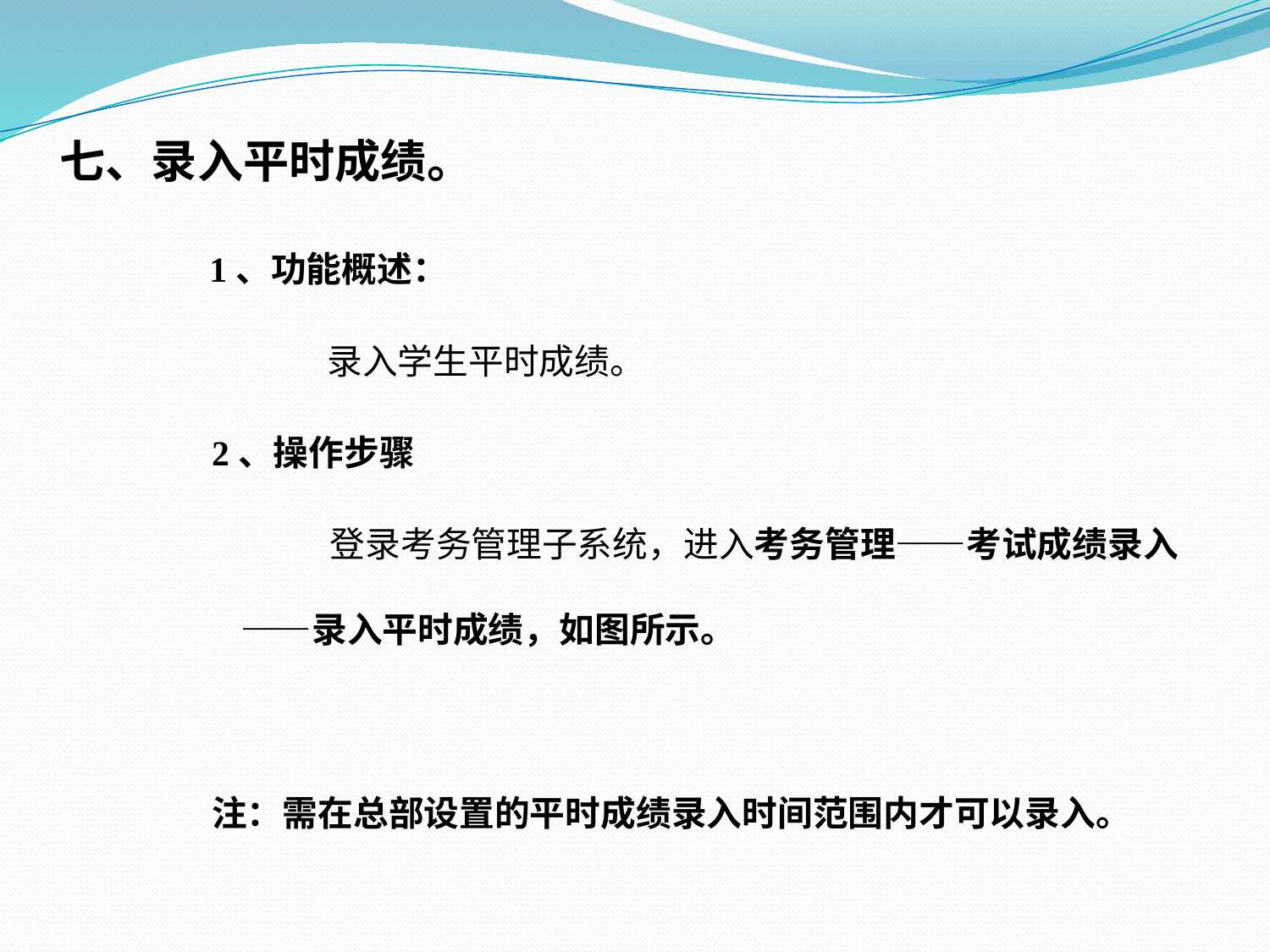

# 七、录入平时成绩。
               1、功能概述：
                               录入学生平时成绩。
2、操作步骤
              登录考务管理子系统，进入考务管理——考试成绩录入——录入平时成绩，如图所示。

注：需在总部设置的平时成绩录入时间范围内才可以录入。